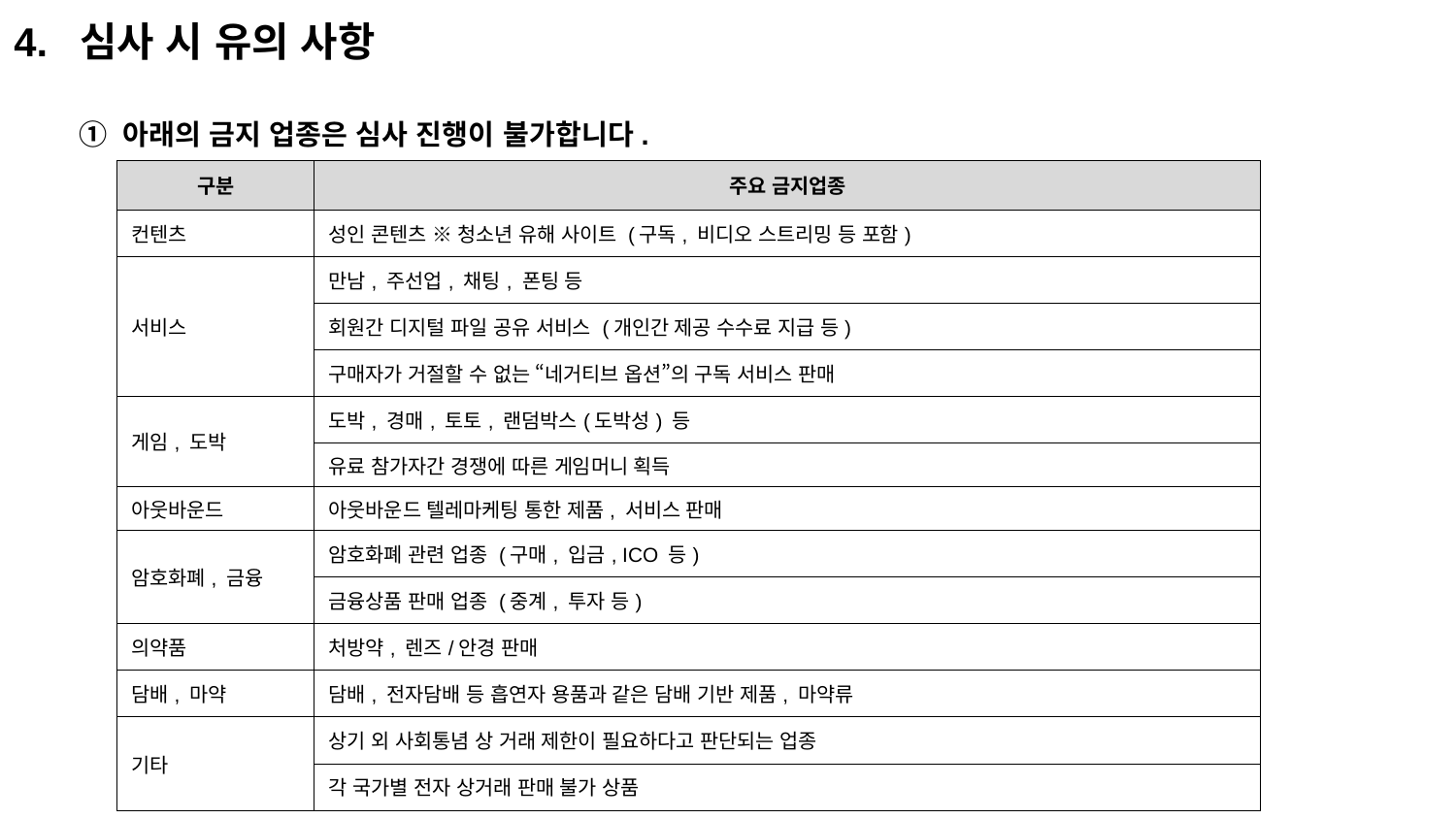

4.  심사 시 유의 사항

① 아래의 금지 업종은 심사 진행이 불가합니다.

| 구분 | 주요 금지업종 |
| --- | --- |
| 컨텐츠 | 성인 콘텐츠 ※ 청소년 유해 사이트 (구독, 비디오 스트리밍 등 포함) |
| 서비스 | 만남, 주선업, 채팅, 폰팅 등 |
|  | 회원간 디지털 파일 공유 서비스 (개인간 제공 수수료 지급 등) |
|  | 구매자가 거절할 수 없는 “네거티브 옵션”의 구독 서비스 판매 |
| 게임, 도박 | 도박, 경매, 토토, 랜덤박스(도박성) 등 |
|  | 유료 참가자간 경쟁에 따른 게임머니 획득 |
| 아웃바운드 | 아웃바운드 텔레마케팅 통한 제품, 서비스 판매 |
| 암호화폐, 금융 | 암호화폐 관련 업종 (구매, 입금, ICO 등) |
|  | 금융상품 판매 업종 (중계, 투자 등) |
| 의약품 | 처방약, 렌즈/안경 판매 |
| 담배, 마약 | 담배, 전자담배 등 흡연자 용품과 같은 담배 기반 제품, 마약류 |
| 기타 | 상기 외 사회통념 상 거래 제한이 필요하다고 판단되는 업종 |
|  | 각 국가별 전자 상거래 판매 불가 상품 |